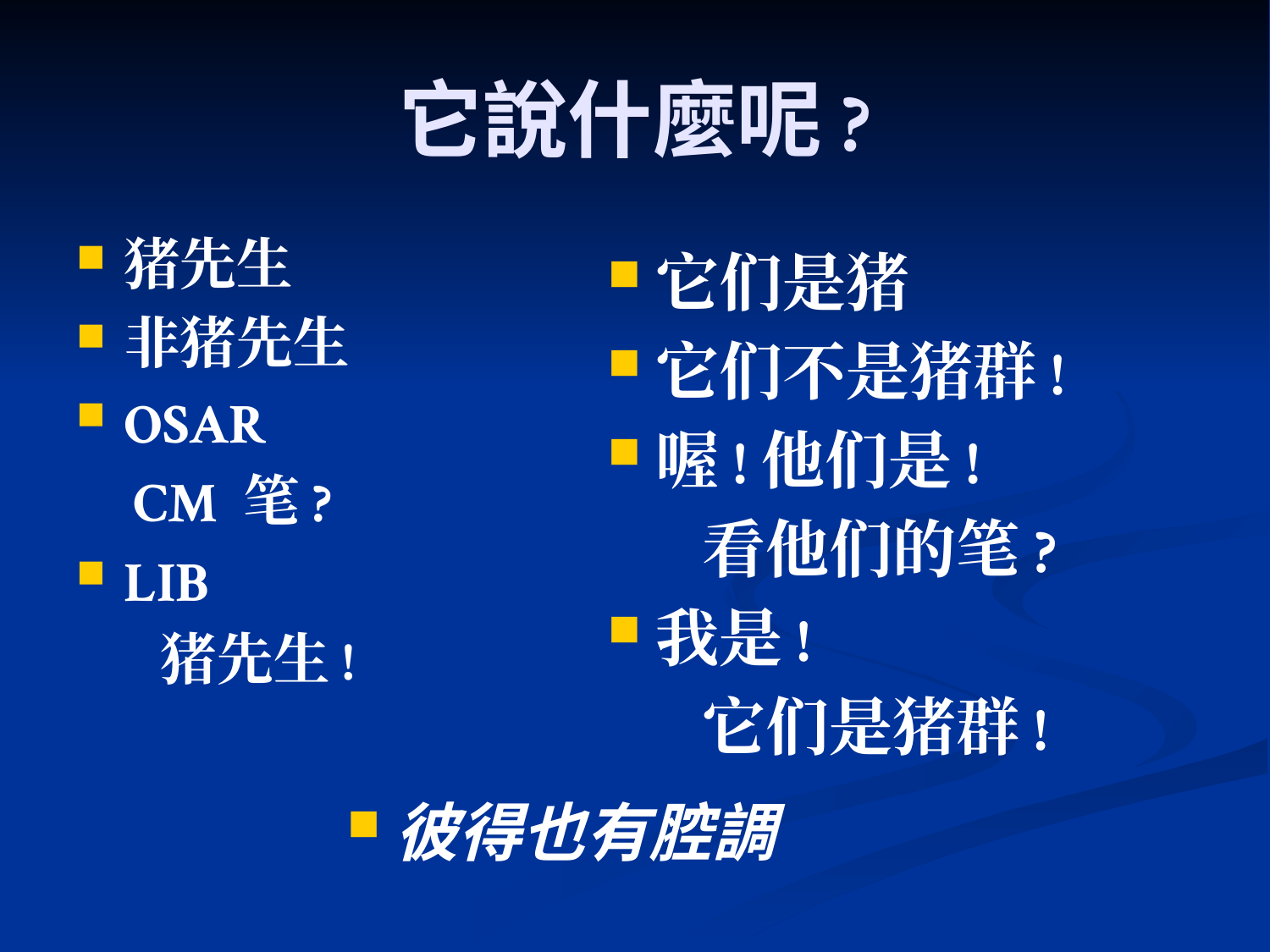

# 它說什麼呢?
猪先生
非猪先生
OSAR
     CM 笔?
LIB
     猪先生!
它们是猪
它们不是猪群!
喔!他们是!
	  看他们的笔?
我是!
  	  它们是猪群!
彼得也有腔調